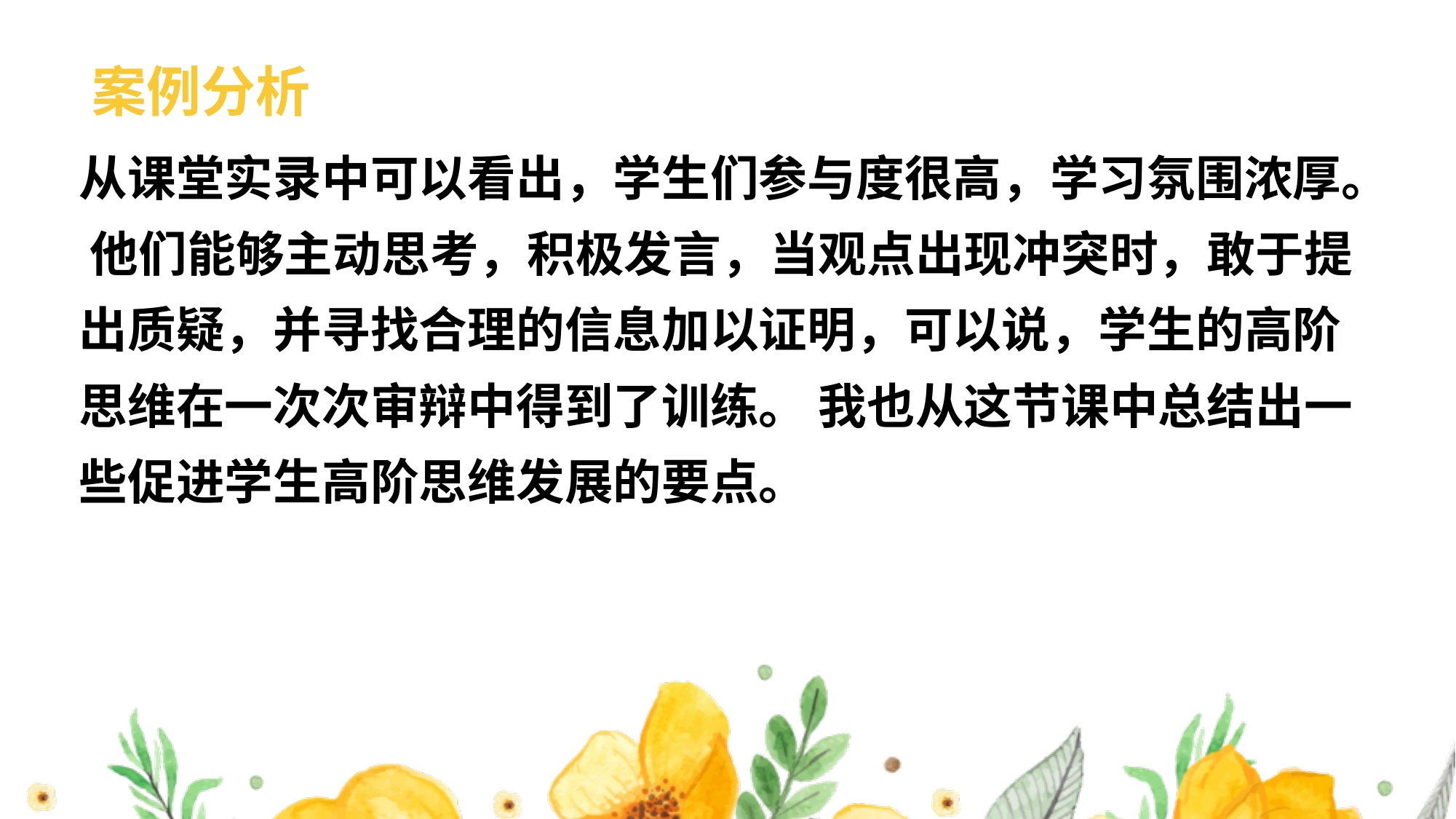

# 案例分析
从课堂实录中可以看出，学生们参与度很高，学习氛围浓厚。 他们能够主动思考，积极发言，当观点出现冲突时，敢于提出质疑，并寻找合理的信息加以证明，可以说，学生的高阶思维在一次次审辩中得到了训练。 我也从这节课中总结出一些促进学生高阶思维发展的要点。